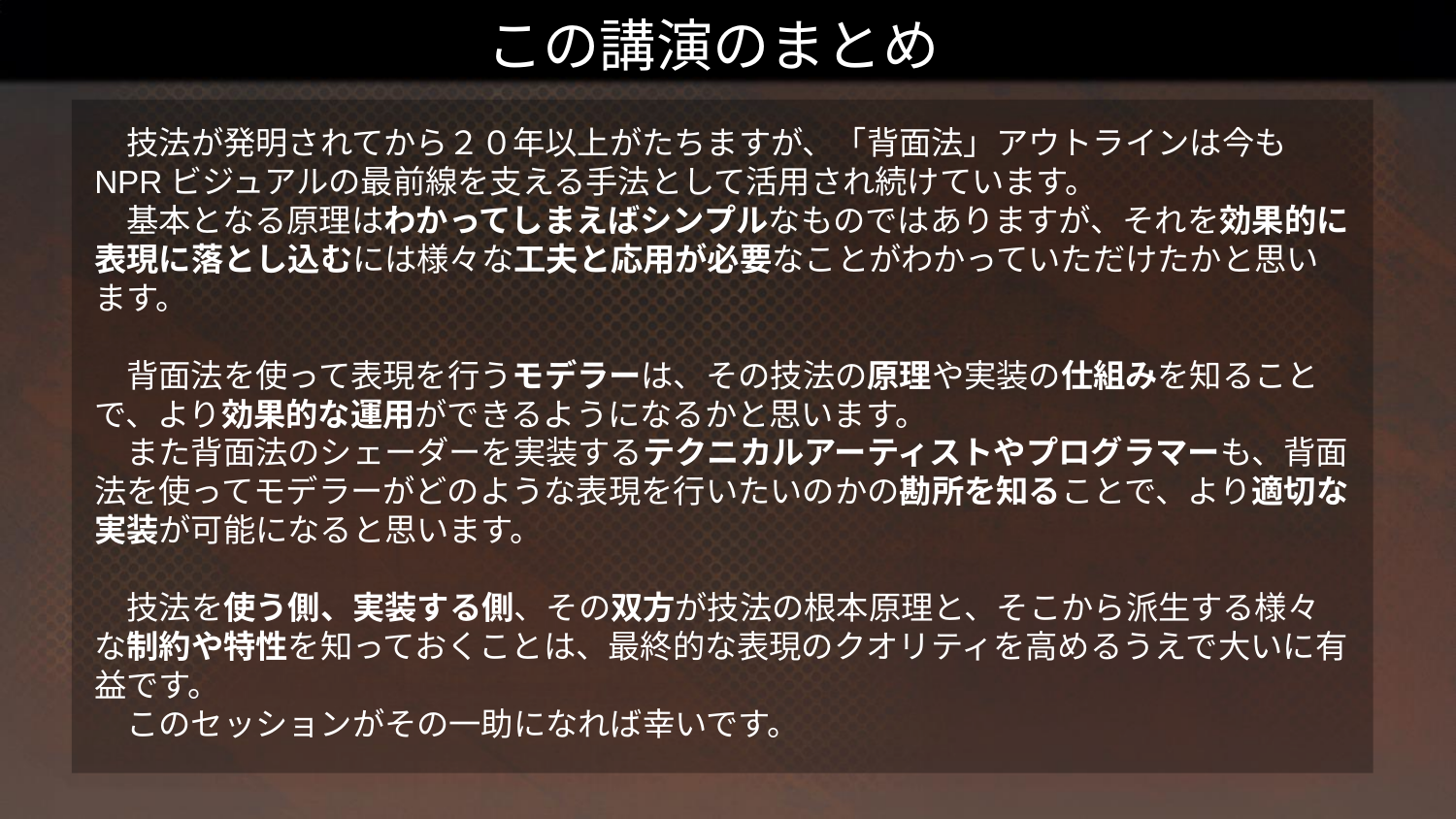

# この講演のまとめ

　技法が発明されてから２０年以上がたちますが、「背面法」アウトラインは今もNPRビジュアルの最前線を支える手法として活用され続けています。
　基本となる原理はわかってしまえばシンプルなものではありますが、それを効果的に表現に落とし込むには様々な工夫と応用が必要なことがわかっていただけたかと思います。

　背面法を使って表現を行うモデラーは、その技法の原理や実装の仕組みを知ることで、より効果的な運用ができるようになるかと思います。
　また背面法のシェーダーを実装するテクニカルアーティストやプログラマーも、背面法を使ってモデラーがどのような表現を行いたいのかの勘所を知ることで、より適切な実装が可能になると思います。

　技法を使う側、実装する側、その双方が技法の根本原理と、そこから派生する様々な制約や特性を知っておくことは、最終的な表現のクオリティを高めるうえで大いに有益です。
　このセッションがその一助になれば幸いです。